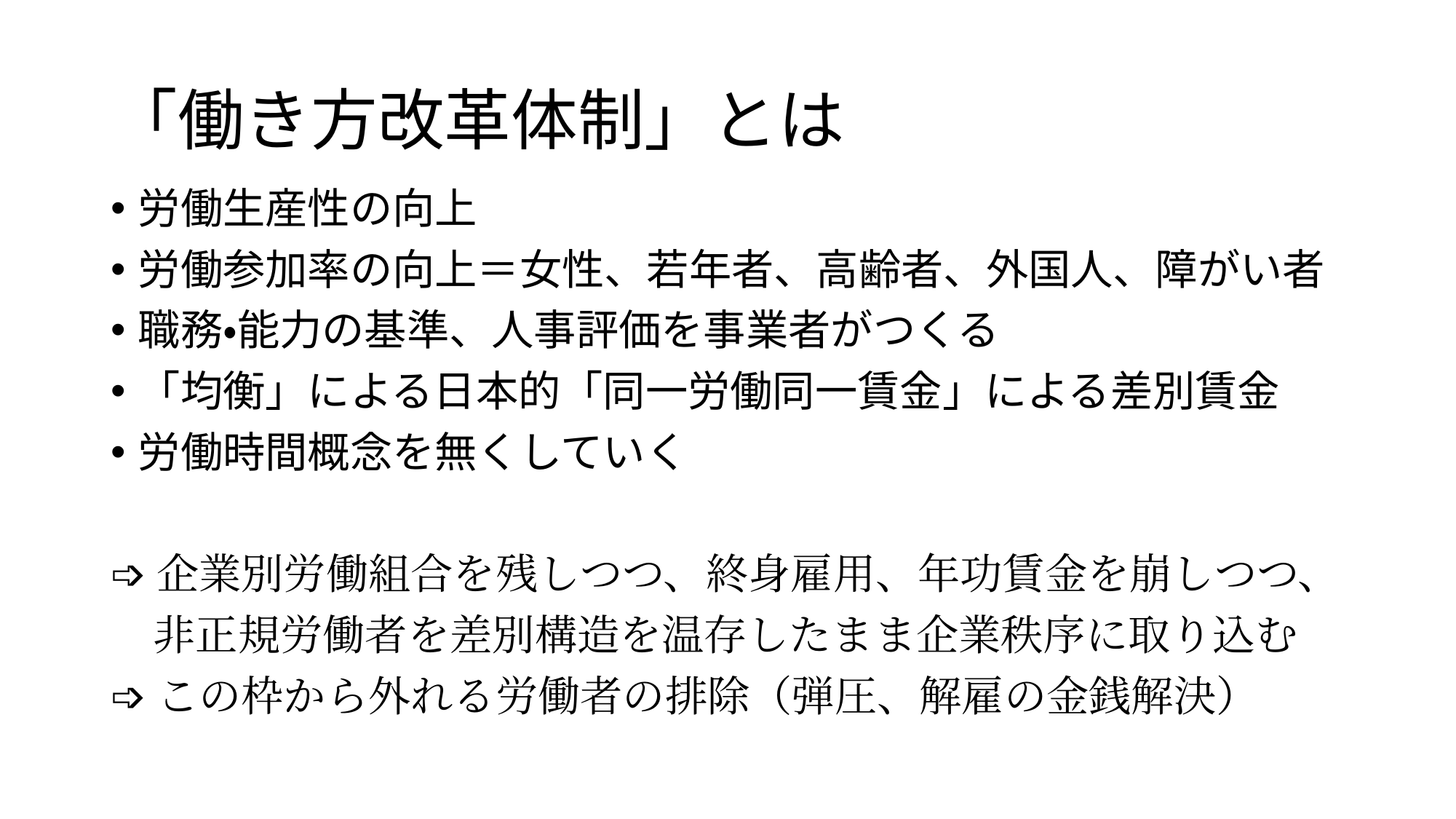

# 「働き方改革体制」とは
労働生産性の向上
労働参加率の向上＝女性、若年者、高齢者、外国人、障がい者
職務・能力の基準、人事評価を事業者がつくる
「均衡」による日本的「同一労働同一賃金」による差別賃金
労働時間概念を無くしていく

➩企業別労働組合を残しつつ、終身雇用、年功賃金を崩しつつ、
　非正規労働者を差別構造を温存したまま企業秩序に取り込む
➩この枠から外れる労働者の排除（弾圧、解雇の金銭解決）